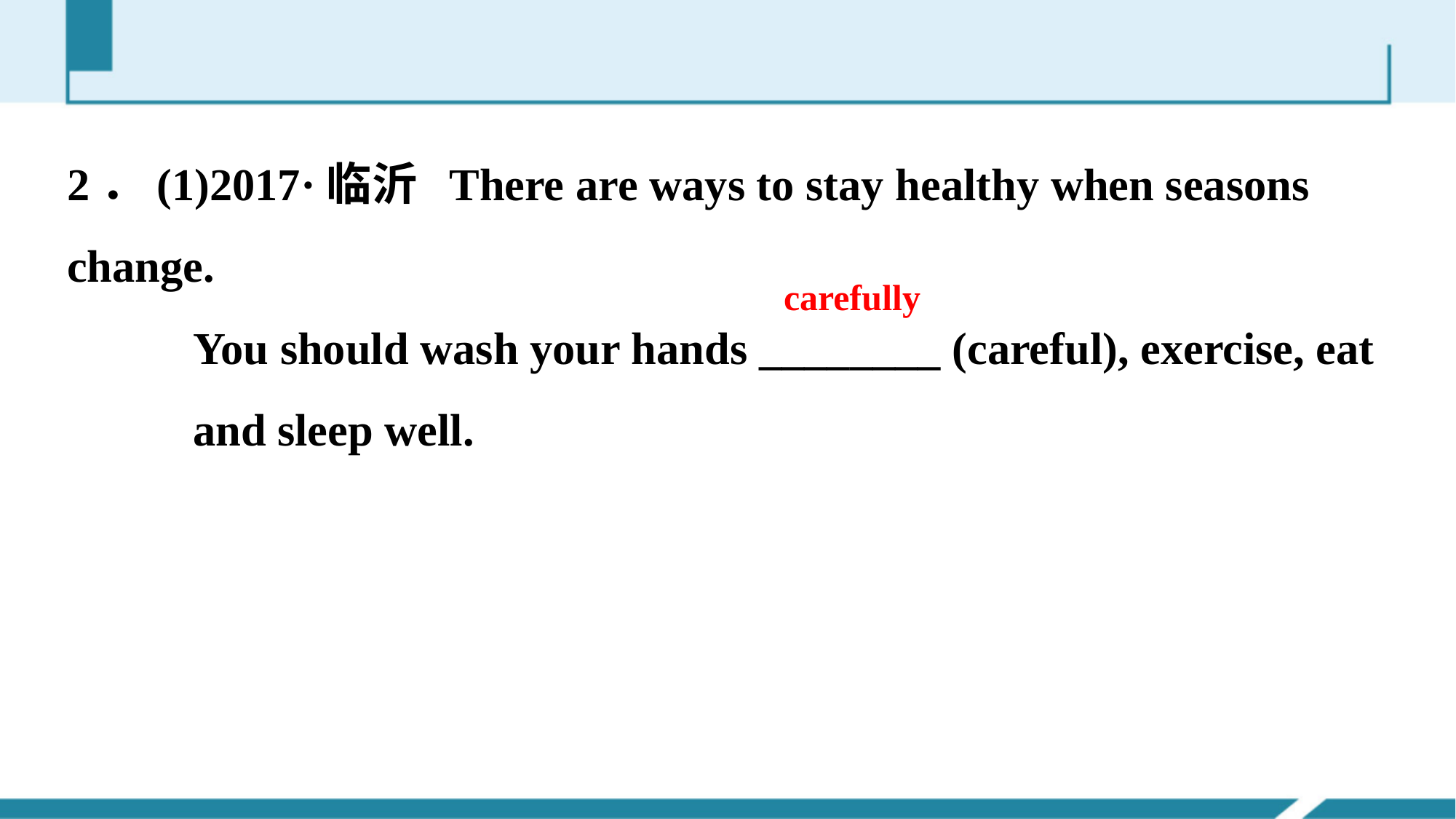

2．(1)2017·临沂  There are ways to stay healthy when seasons change.
           You should wash your hands ________ (careful), exercise, eat
           and sleep well.

carefully